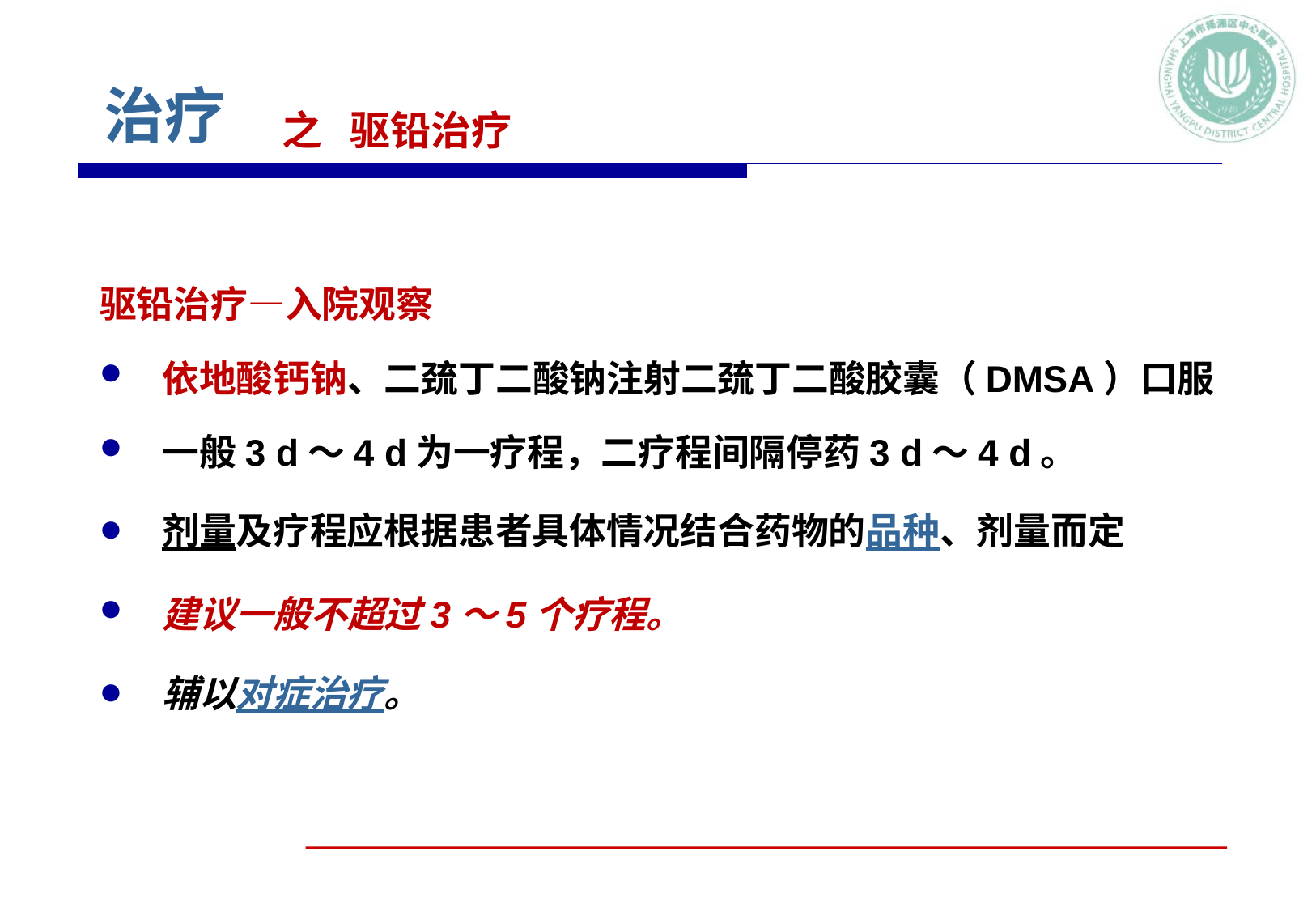

# 治疗
之   驱铅治疗
驱铅治疗—入院观察
依地酸钙钠、二巯丁二酸钠注射二巯丁二酸胶囊（DMSA）口服
一般3 d～4 d为一疗程，二疗程间隔停药3 d～4 d。
剂量及疗程应根据患者具体情况结合药物的品种、剂量而定
建议一般不超过3～5个疗程。
辅以对症治疗。